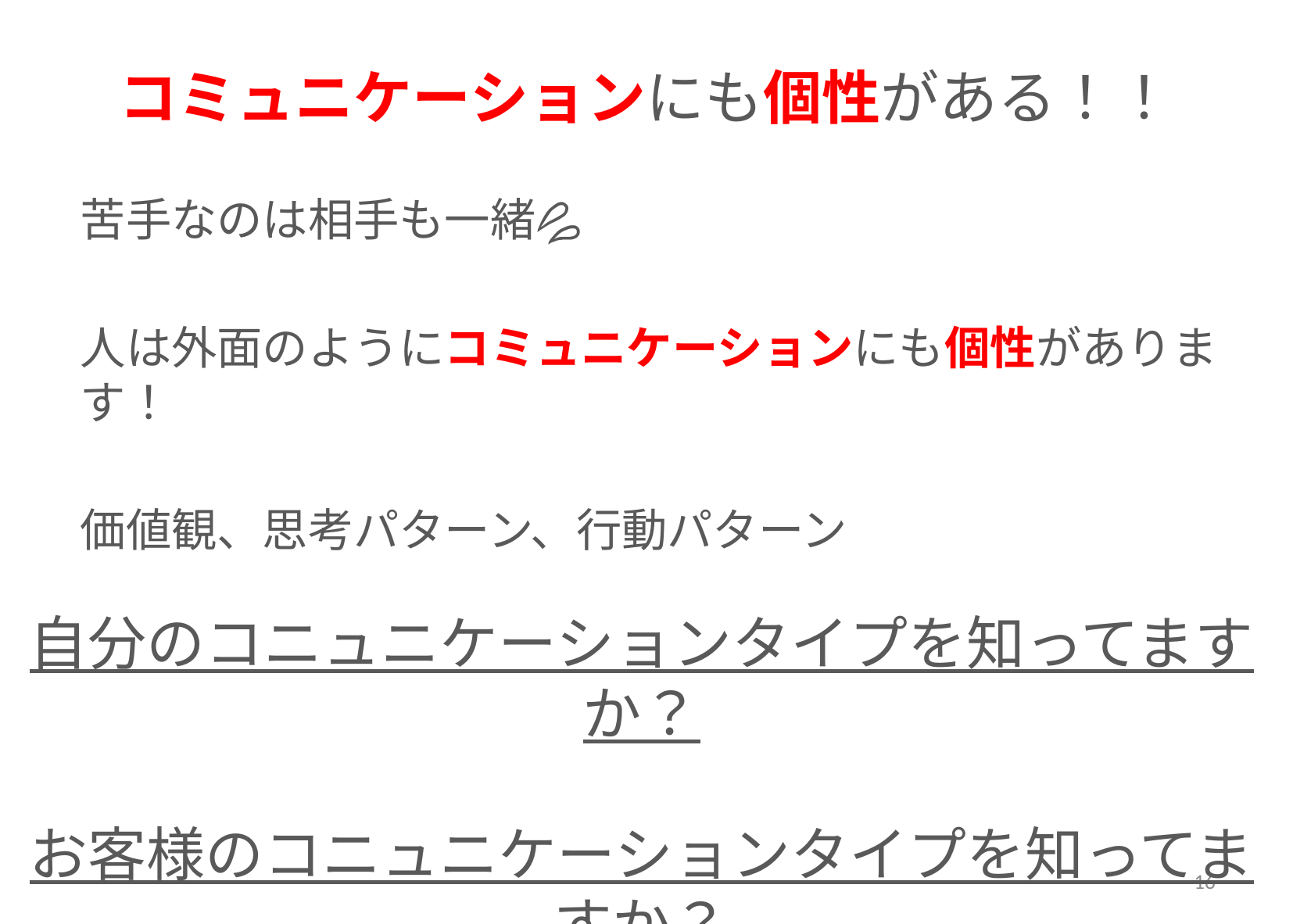

# コミュニケーションにも個性がある！！
苦手なのは相手も一緒💦

人は外面のようにコミュニケーションにも個性があります！

価値観、思考パターン、行動パターン

自分のコニュニケーションタイプを知ってますか？

お客様のコニュニケーションタイプを知ってますか？

16